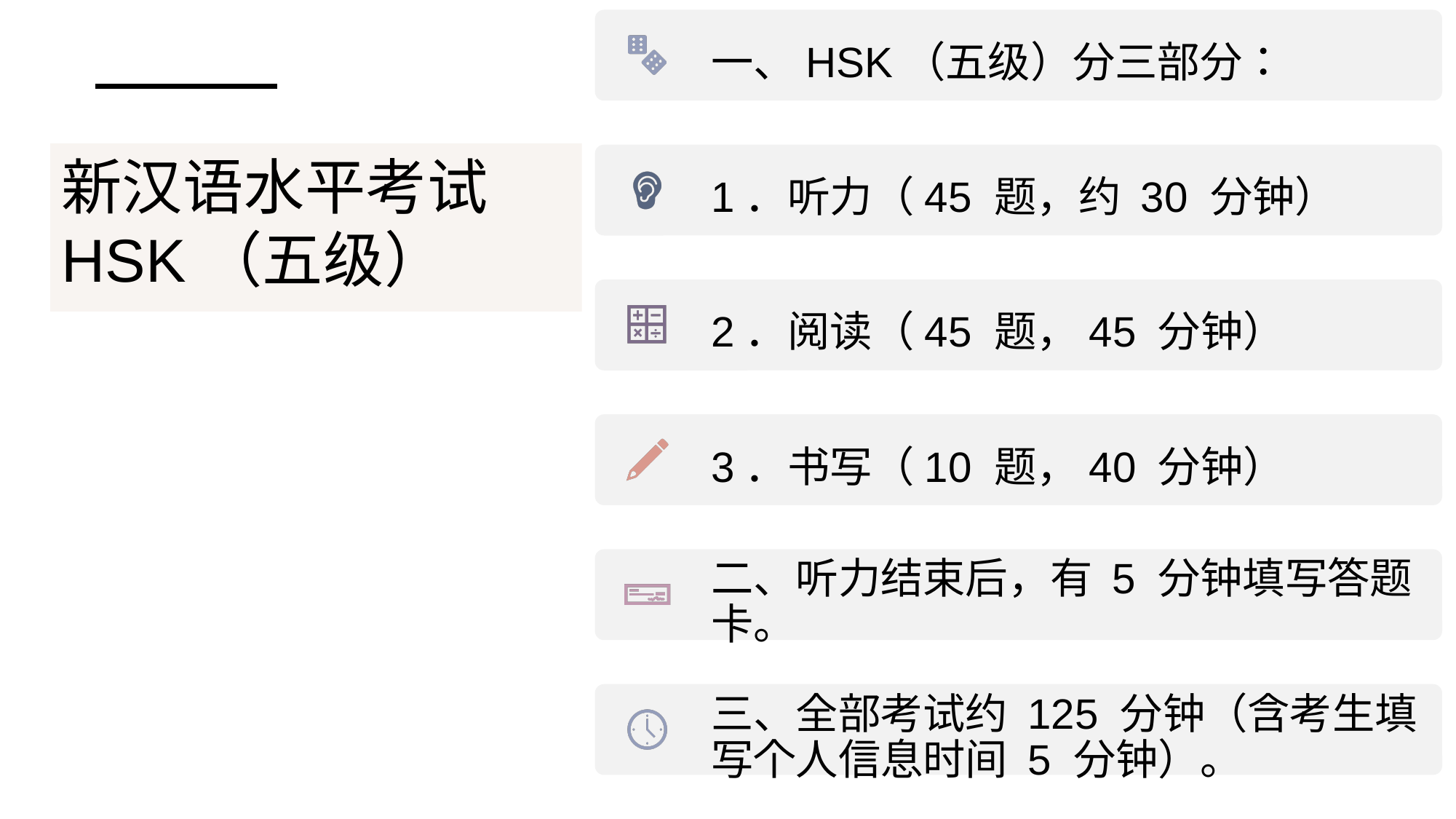

一、HSK（五级）分三部分：
1．听力（45 题，约 30 分钟）
2．阅读（45 题，45 分钟）
3．书写（10 题，40 分钟）
二、听力结束后，有 5 分钟填写答题卡。
三、全部考试约 125 分钟（含考生填写个人信息时间 5 分钟）。
# 新汉语水平考试 HSK（五级）